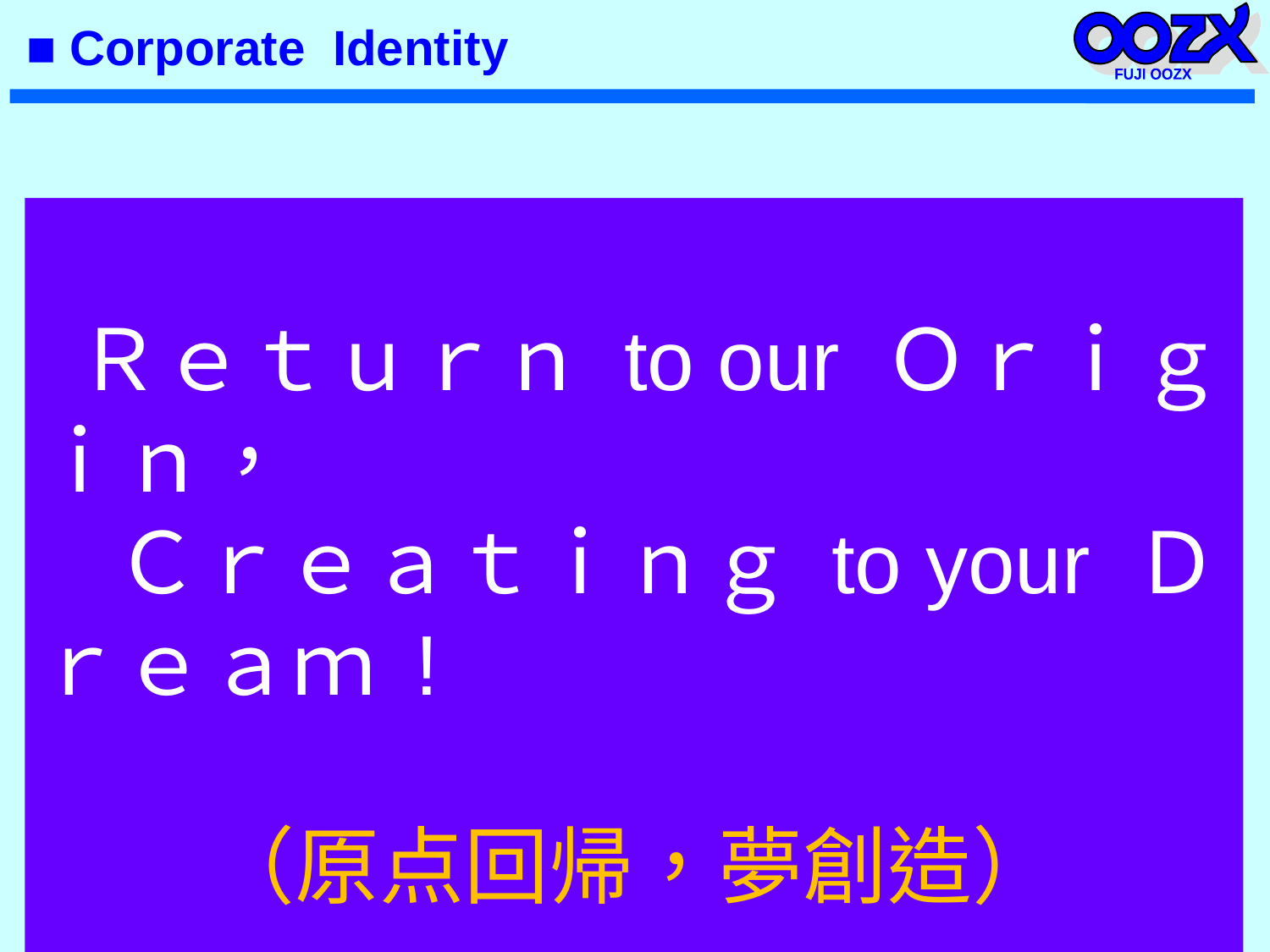

FUJI OOZX
■ Corporate  Identity

 Ｒｅｔｕｒｎ to our Ｏｒｉｇｉｎ，
   Ｃｒｅａｔｉｎｇ to your Ｄｒｅａｍ !

（原点回帰，夢創造）